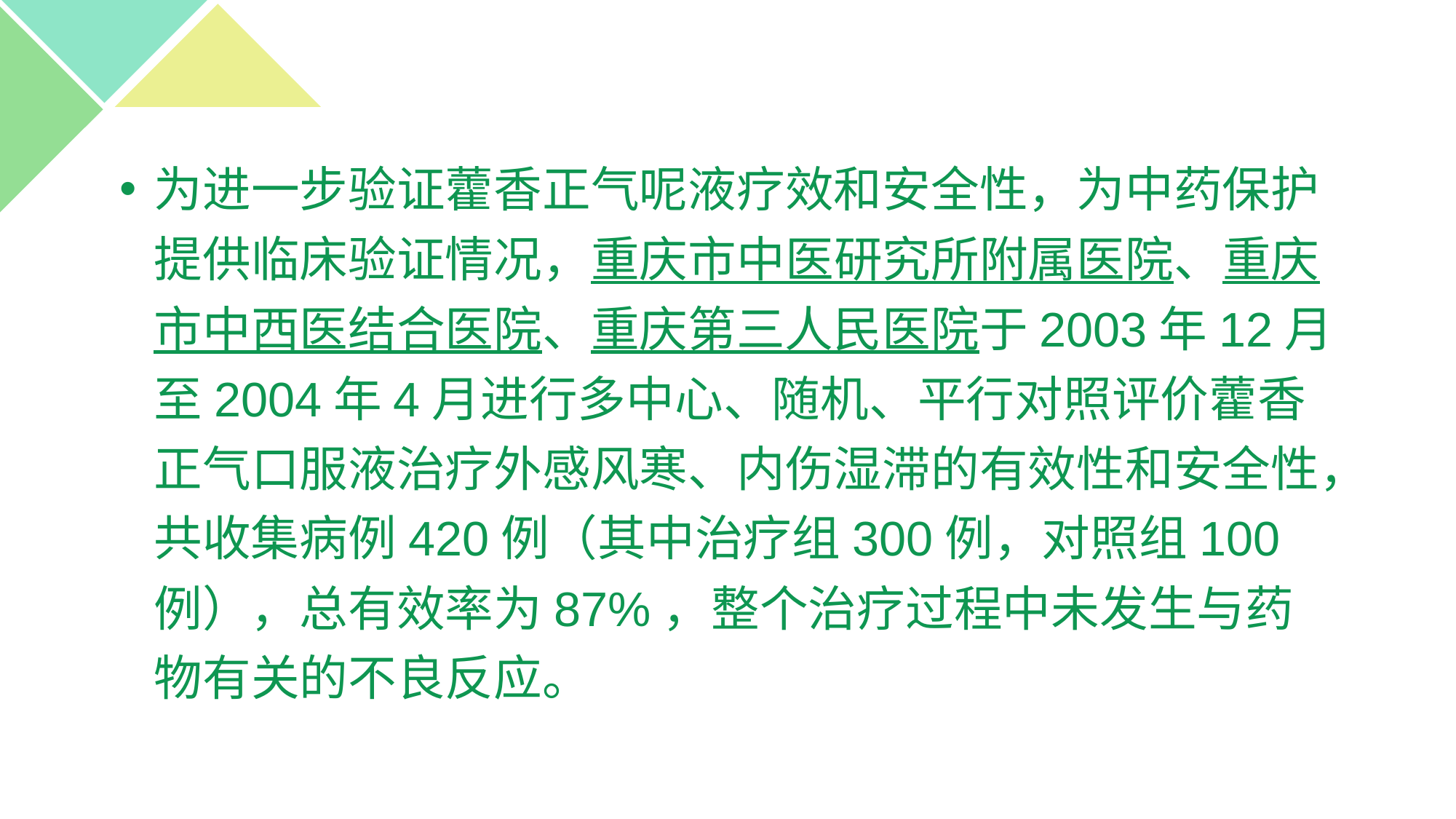

为进一步验证藿香正气呢液疗效和安全性，为中药保护提供临床验证情况，重庆市中医研究所附属医院、重庆市中西医结合医院、重庆第三人民医院于2003年12月 至2004年4月进行多中心、随机、平行对照评价藿香正气口服液治疗外感风寒、内伤湿滞的有效性和安全性，共收集病例420例（其中治疗组300例，对照组100例），总有效率为87%，整个治疗过程中未发生与药物有关的不良反应。